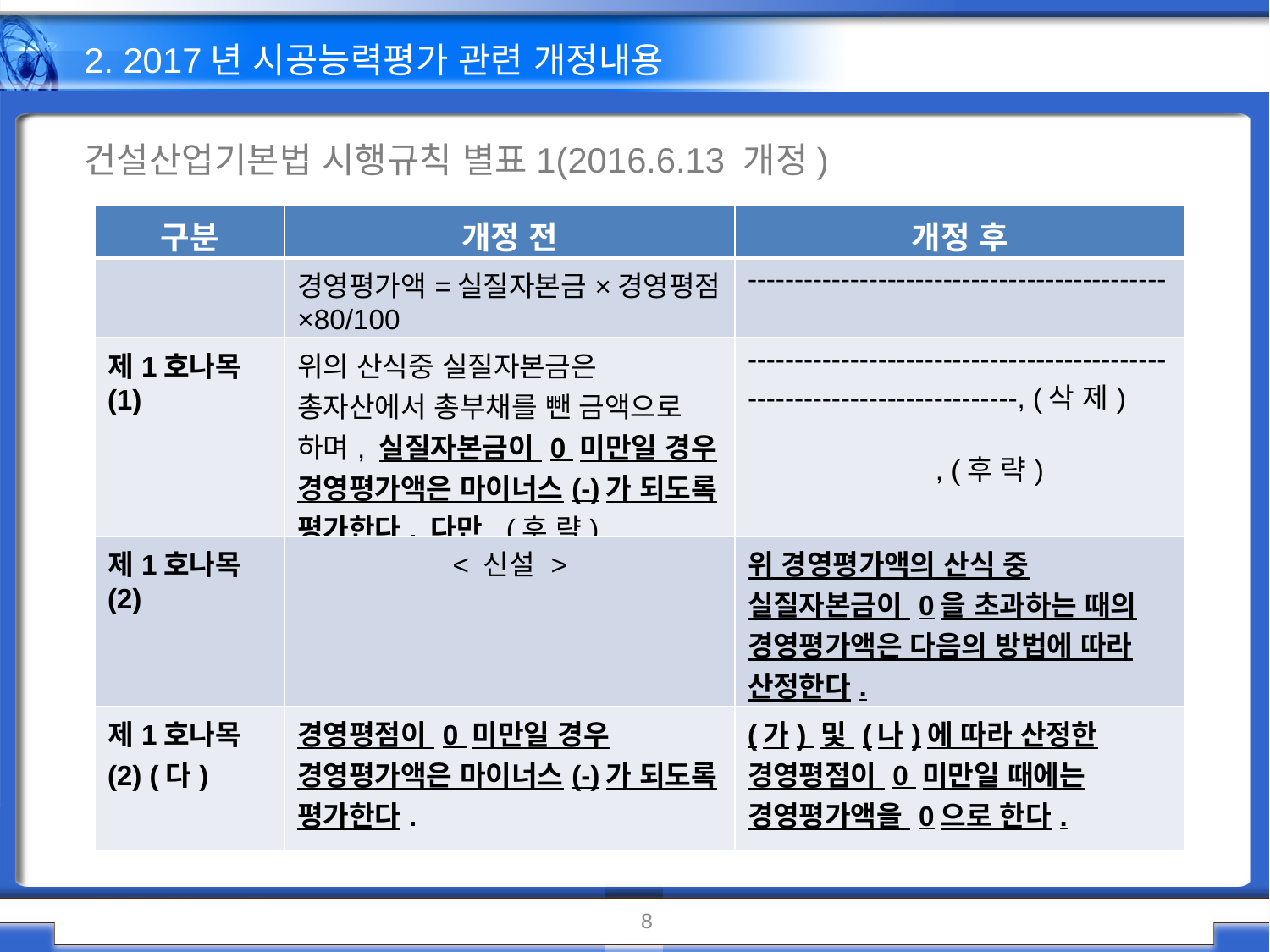

2. 2017년 시공능력평가 관련 개정내용
건설산업기본법 시행규칙 별표1(2016.6.13 개정)
| 구분 | 개정 전 | 개정 후 |
| --- | --- | --- |
|  | 경영평가액=실질자본금×경영평점×80/100 | --------------------------------------------- |
| 제1호나목 (1) | 위의 산식중 실질자본금은 총자산에서 총부채를 뺀 금액으로 하며, 실질자본금이 0 미만일 경우 경영평가액은 마이너스(-)가 되도록 평가한다. 다만, (후 략) | --------------------------------------------------------------------------, (삭 제) , (후 략) |
| 제1호나목 (2) | < 신설 > | 위 경영평가액의 산식 중 실질자본금이 0을 초과하는 때의 경영평가액은 다음의 방법에 따라 산정한다. |
| 제1호나목 (2) (다) | 경영평점이 0 미만일 경우 경영평가액은 마이너스(-)가 되도록 평가한다. | (가) 및 (나)에 따라 산정한 경영평점이 0 미만일 때에는 경영평가액을 0으로 한다. |
8